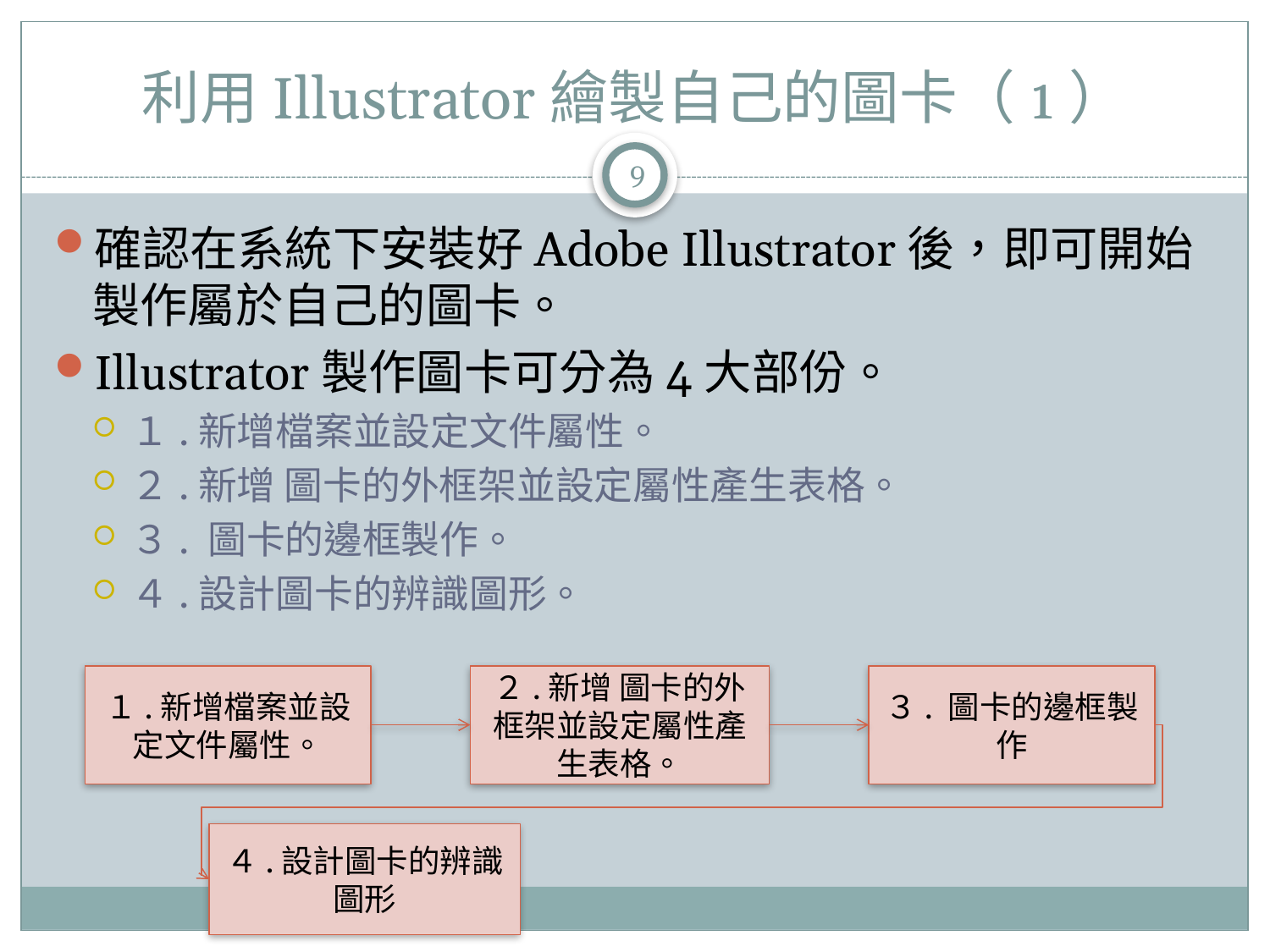

# 利用Illustrator繪製自己的圖卡（1）
9
確認在系統下安裝好Adobe Illustrator後，即可開始製作屬於自己的圖卡。
Illustrator製作圖卡可分為4大部份。
１.新增檔案並設定文件屬性。
２.新增 圖卡的外框架並設定屬性產生表格。
３. 圖卡的邊框製作。
４.設計圖卡的辨識圖形。

１.新增檔案並設定文件屬性。
２.新增 圖卡的外框架並設定屬性產生表格。
３. 圖卡的邊框製作
４.設計圖卡的辨識圖形